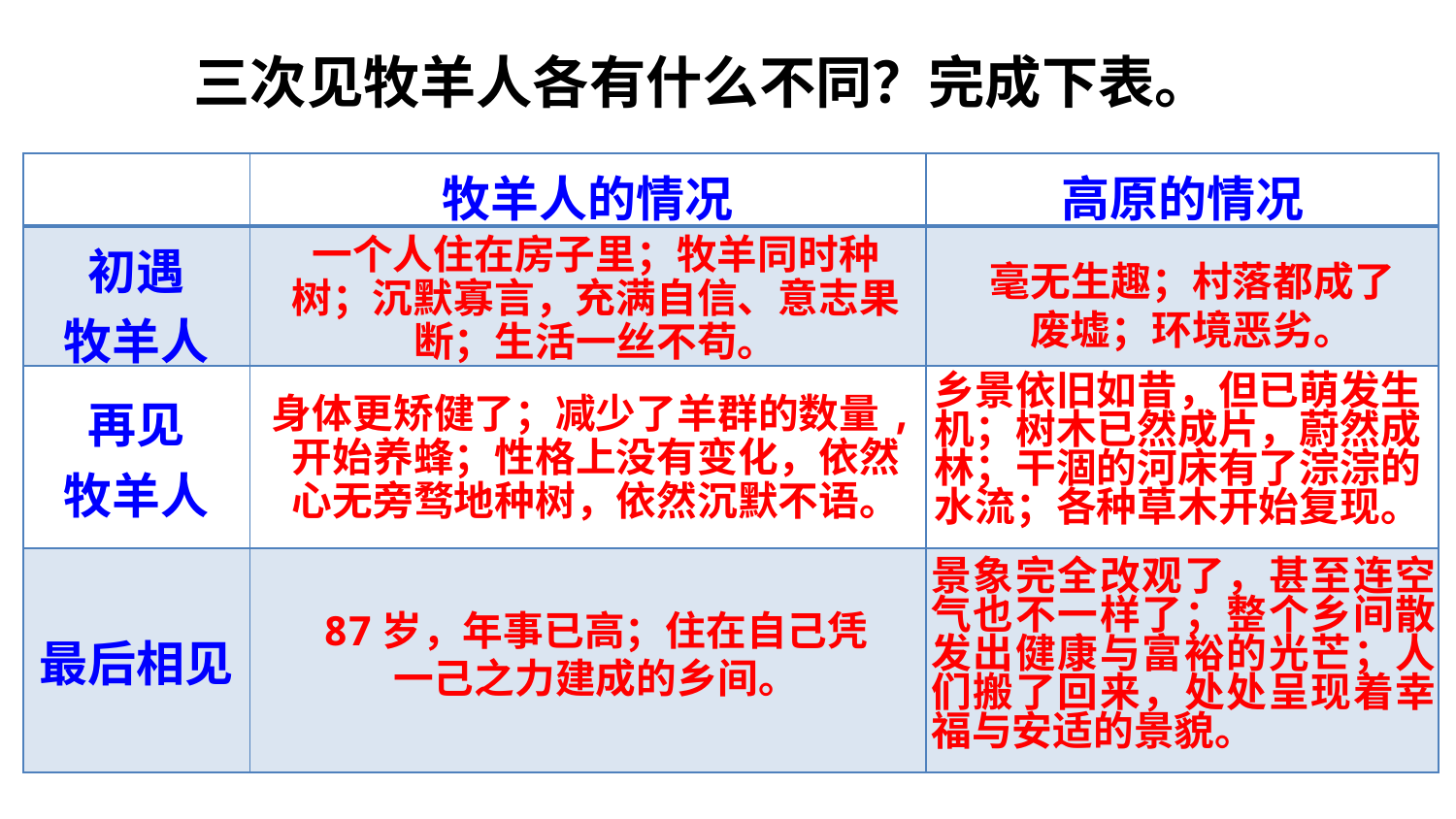

三次见牧羊人各有什么不同？完成下表。
|  | 牧羊人的情况 | 高原的情况 |
| --- | --- | --- |
| 初遇 牧羊人 |  |  |
| 再见 牧羊人 |  |  |
| 最后相见 |  |  |
一个人住在房子里；牧羊同时种树；沉默寡言，充满自信、意志果断；生活一丝不苟。
毫无生趣；村落都成了废墟；环境恶劣。
乡景依旧如昔，但已萌发生机；树木已然成片，蔚然成林；干涸的河床有了淙淙的水流；各种草木开始复现。
身体更矫健了；减少了羊群的数量,开始养蜂；性格上没有变化，依然心无旁骛地种树，依然沉默不语。
景象完全改观了，甚至连空气也不一样了；整个乡间散发出健康与富裕的光芒；人们搬了回来，处处呈现着幸福与安适的景貌。
87岁，年事已高；住在自己凭一己之力建成的乡间。